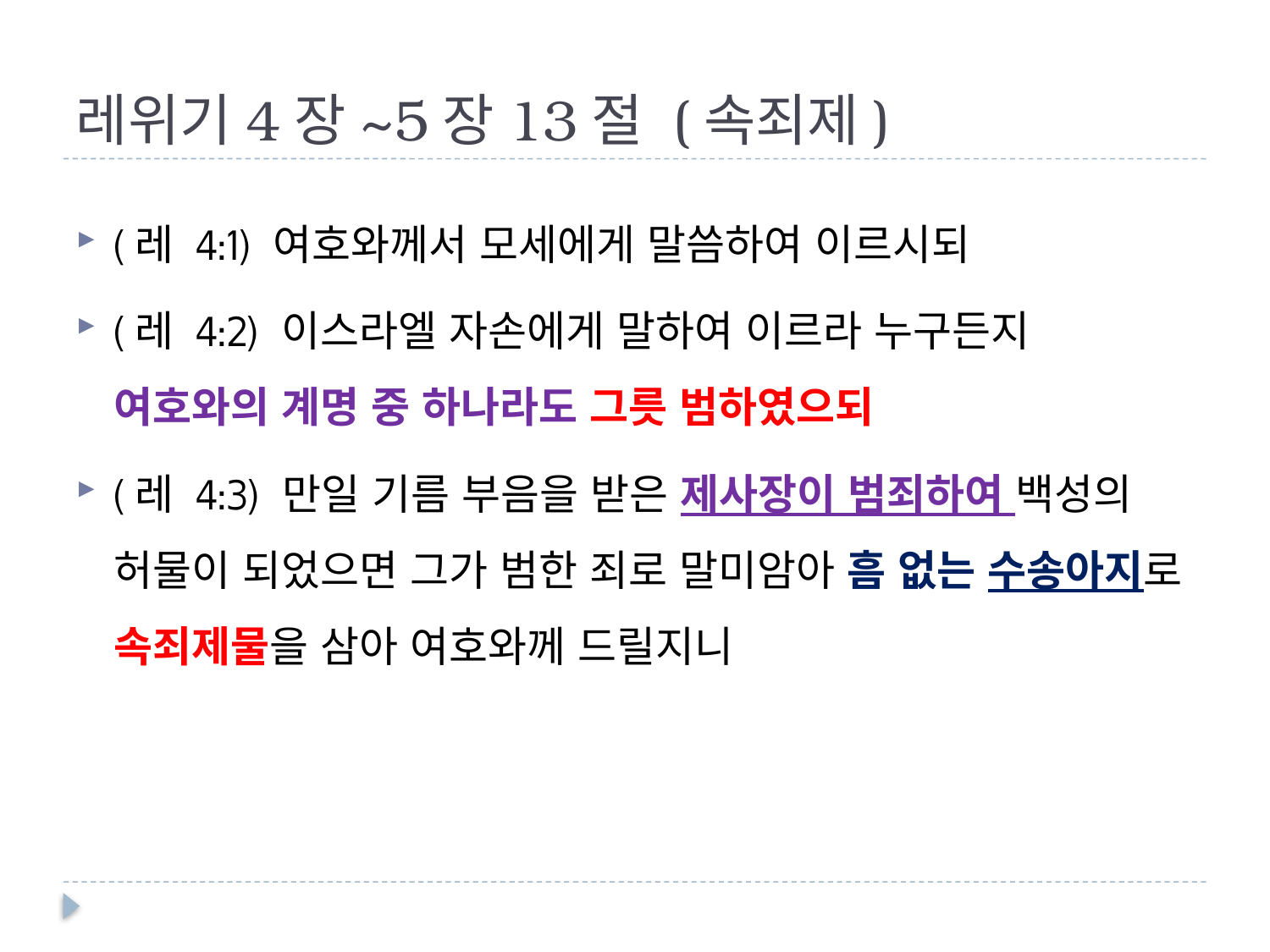

# 레위기4장~5장13절 (속죄제)
(레 4:1) 여호와께서 모세에게 말씀하여 이르시되
(레 4:2) 이스라엘 자손에게 말하여 이르라 누구든지 여호와의 계명 중 하나라도 그릇 범하였으되
(레 4:3) 만일 기름 부음을 받은 제사장이 범죄하여 백성의 허물이 되었으면 그가 범한 죄로 말미암아 흠 없는 수송아지로 속죄제물을 삼아 여호와께 드릴지니